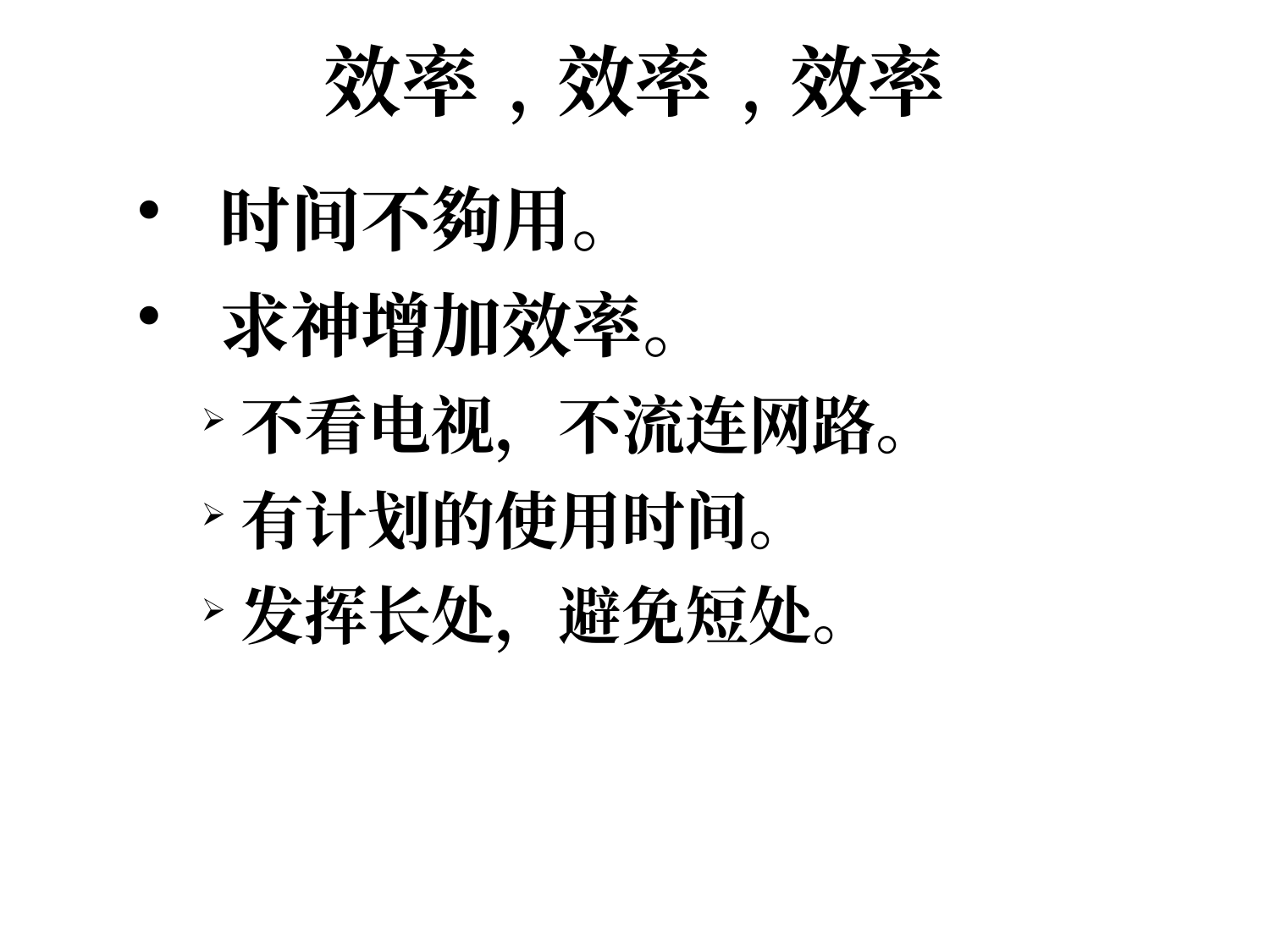

效率﹐效率﹐效率
 时间不夠用。
 求神增加效率。
不看电视，不流连网路。
有计划的使用时间。
发挥长处，避免短处。